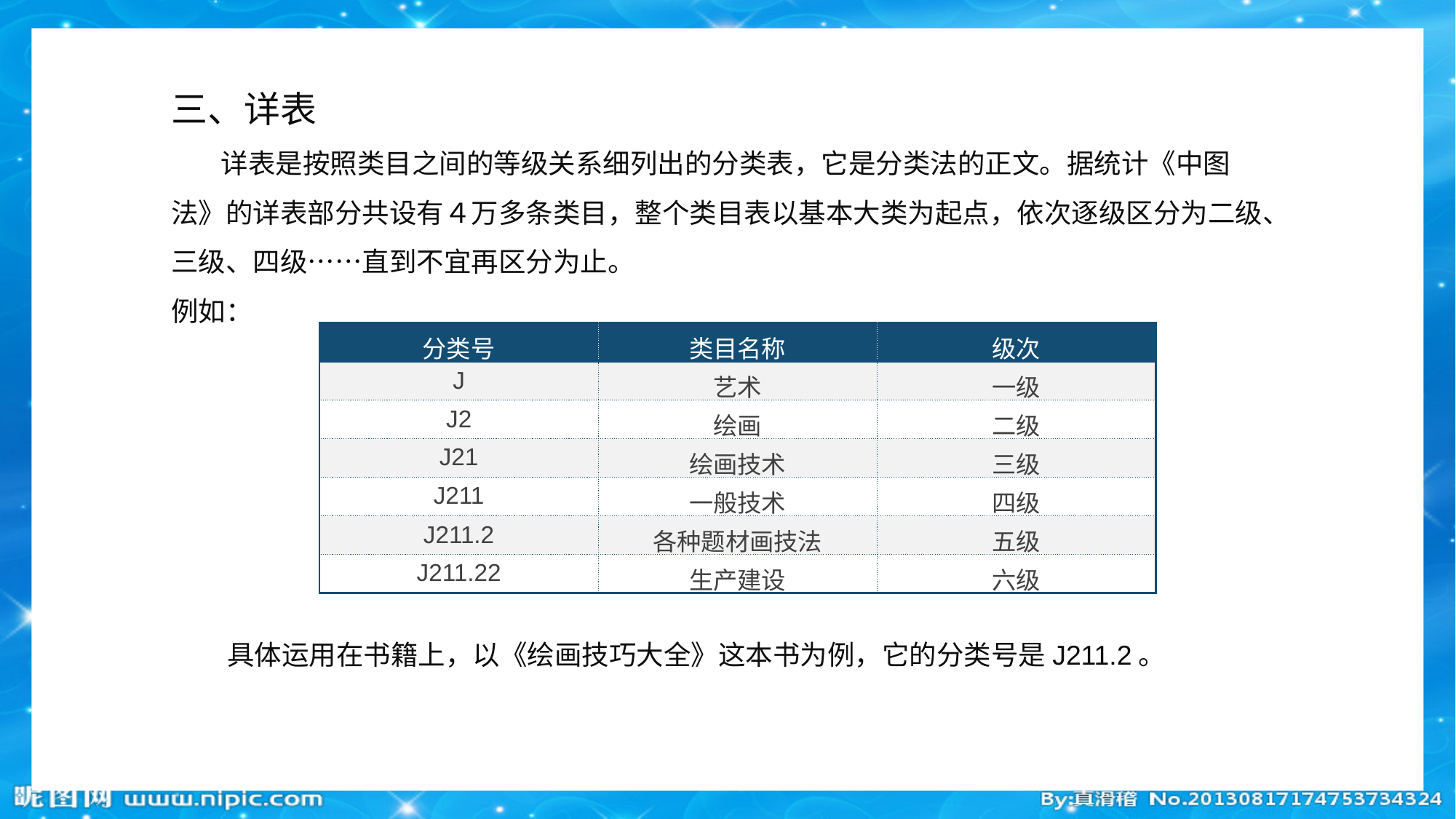

三、详表
       详表是按照类目之间的等级关系细列出的分类表，它是分类法的正文。据统计《中图法》的详表部分共设有４万多条类目，整个类目表以基本大类为起点，依次逐级区分为二级、三级、四级……直到不宜再区分为止。
例如：

        具体运用在书籍上，以《绘画技巧大全》这本书为例，它的分类号是J211.2。

| 分类号 | 类目名称 | 级次 |
| --- | --- | --- |
| J | 艺术 | 一级 |
| J2 | 绘画 | 二级 |
| J21 | 绘画技术 | 三级 |
| J211 | 一般技术 | 四级 |
| J211.2 | 各种题材画技法 | 五级 |
| J211.22 | 生产建设 | 六级 |